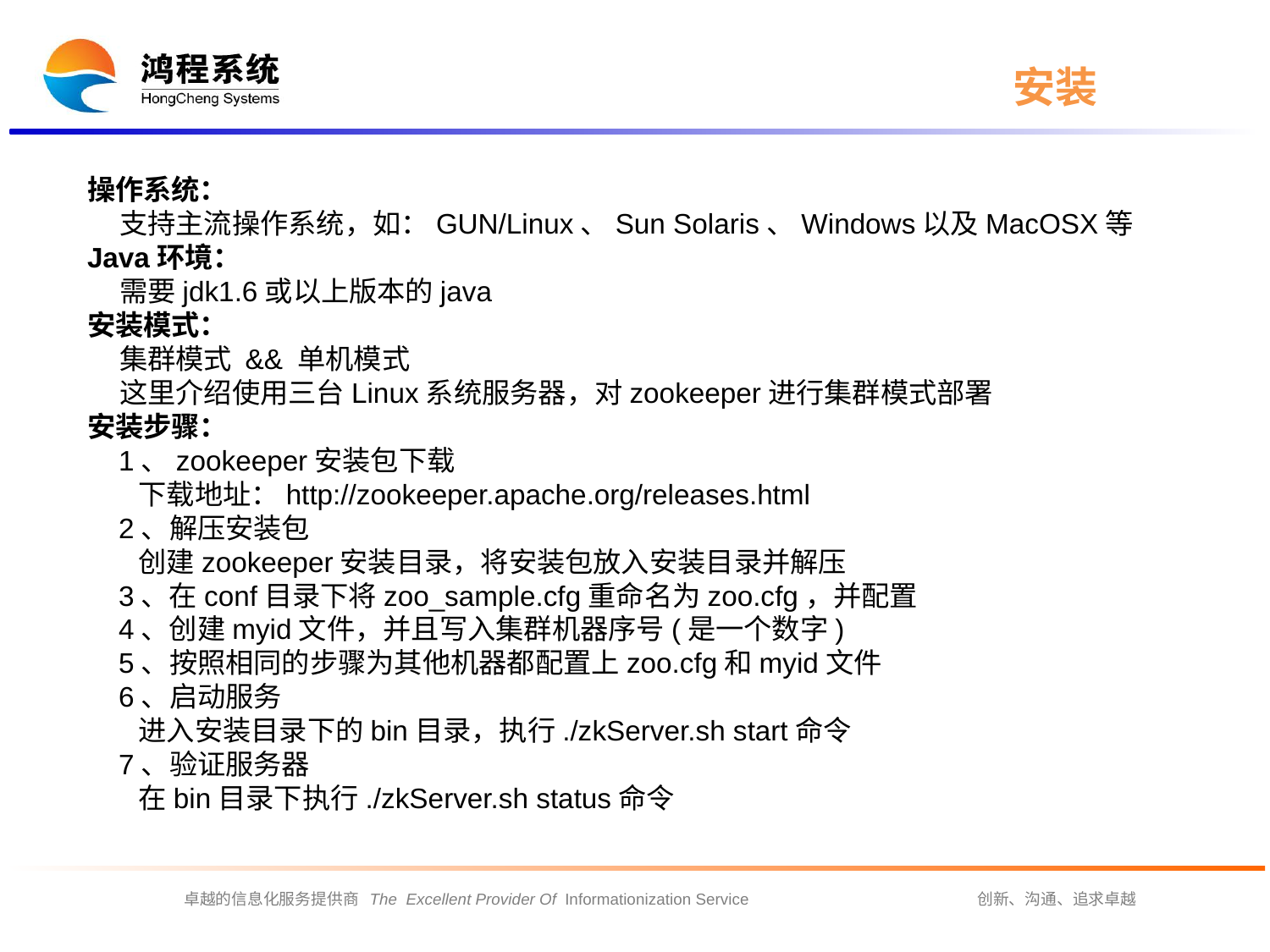

# 安装
操作系统：
    支持主流操作系统，如：GUN/Linux、Sun Solaris、Windows以及MacOSX等
Java环境：
    需要jdk1.6或以上版本的java
安装模式：
    集群模式 && 单机模式
    这里介绍使用三台Linux系统服务器，对zookeeper进行集群模式部署
安装步骤：
    1、zookeeper安装包下载
       下载地址：http://zookeeper.apache.org/releases.html
    2、解压安装包
       创建zookeeper安装目录，将安装包放入安装目录并解压
    3、在conf目录下将zoo_sample.cfg重命名为zoo.cfg，并配置
    4、创建myid文件，并且写入集群机器序号(是一个数字)
    5、按照相同的步骤为其他机器都配置上zoo.cfg和myid文件
    6、启动服务
       进入安装目录下的bin目录，执行./zkServer.sh start命令
    7、验证服务器
       在bin目录下执行./zkServer.sh status命令